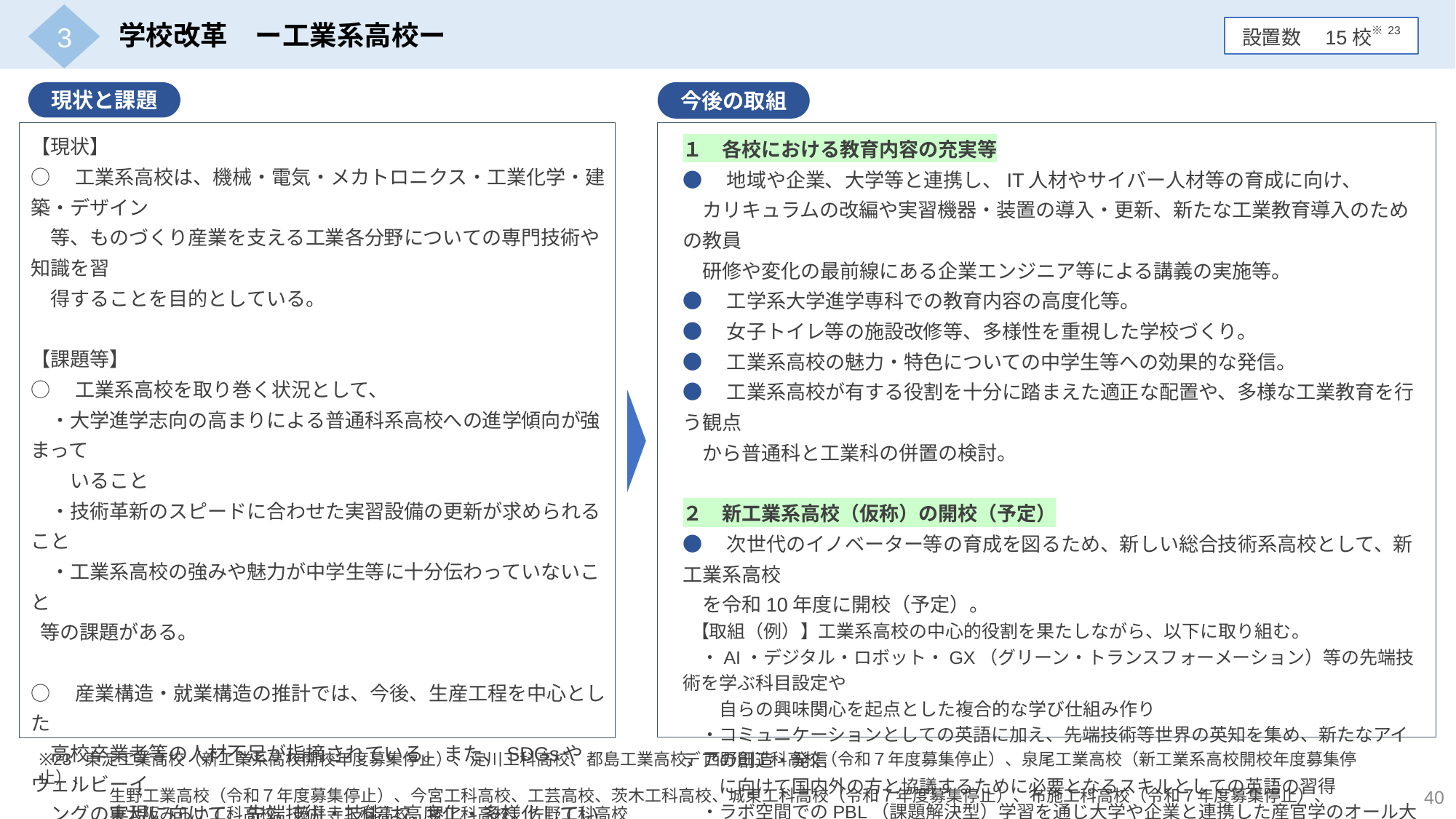

3
学校改革　ー工業系高校ー
設置数　15校※23
現状と課題
今後の取組
【現状】
○　工業系高校は、機械・電気・メカトロニクス・工業化学・建築・デザイン
　等、ものづくり産業を支える工業各分野についての専門技術や知識を習
　得することを目的としている。

【課題等】
○　工業系高校を取り巻く状況として、
　・大学進学志向の高まりによる普通科系高校への進学傾向が強まって
　　いること
　・技術革新のスピードに合わせた実習設備の更新が求められること
　・工業系高校の強みや魅力が中学生等に十分伝わっていないこと
 等の課題がある。

○　産業構造・就業構造の推計では、今後、生産工程を中心とした
　高校卒業者等の人材不足が指摘されている。また、SDGsやウェルビーイ
　ングの実現に向けて、先端技術・技能は高度化・多様化している。
　　　こうした社会の変化やニーズに応え、様々なシステムや技術を統合し、
　最適解を提供できる人材の育成が求められている。

１　各校における教育内容の充実等
●　地域や企業、大学等と連携し、IT人材やサイバー人材等の育成に向け、
　カリキュラムの改編や実習機器・装置の導入・更新、新たな工業教育導入のための教員
　研修や変化の最前線にある企業エンジニア等による講義の実施等。
●　工学系大学進学専科での教育内容の高度化等。
●　女子トイレ等の施設改修等、多様性を重視した学校づくり。
●　工業系高校の魅力・特色についての中学生等への効果的な発信。
●　工業系高校が有する役割を十分に踏まえた適正な配置や、多様な工業教育を行う観点
　から普通科と工業科の併置の検討。

２　新工業系高校（仮称）の開校（予定）
●　次世代のイノベーター等の育成を図るため、新しい総合技術系高校として、新工業系高校
　を令和10年度に開校（予定）。
 【取組（例）】工業系高校の中心的役割を果たしながら、以下に取り組む。
　・AI・デジタル・ロボット・GX（グリーン・トランスフォーメーション）等の先端技術を学ぶ科目設定や
　　自らの興味関心を起点とした複合的な学び仕組み作り
　・コミュニケーションとしての英語に加え、先端技術等世界の英知を集め、新たなアイデアの創造・発信
　　に向けて国内外の方と協議するために必要となるスキルとしての英語の習得
　・ラボ空間でのPBL（課題解決型）学習を通じ大学や企業と連携した産官学のオール大阪による
　　指導の展開
  ・四年制大学への進学後に更に学びを深めることができるよう、理数系科目を重視したカリキュラム設定

※23  東淀工業高校（新工業系高校開校年度募集停止）、淀川工科高校、都島工業高校、西野田工科高校（令和７年度募集停止）、泉尾工業高校（新工業系高校開校年度募集停止）、
　　　　 生野工業高校（令和７年度募集停止）、今宮工科高校、工芸高校、茨木工科高校、城東工科高校（令和７年度募集停止）、布施工科高校（令和７年度募集停止）、
　　　　 東大阪みらい工科高校、藤井寺工科高校、堺工科高校、佐野工科高校
40